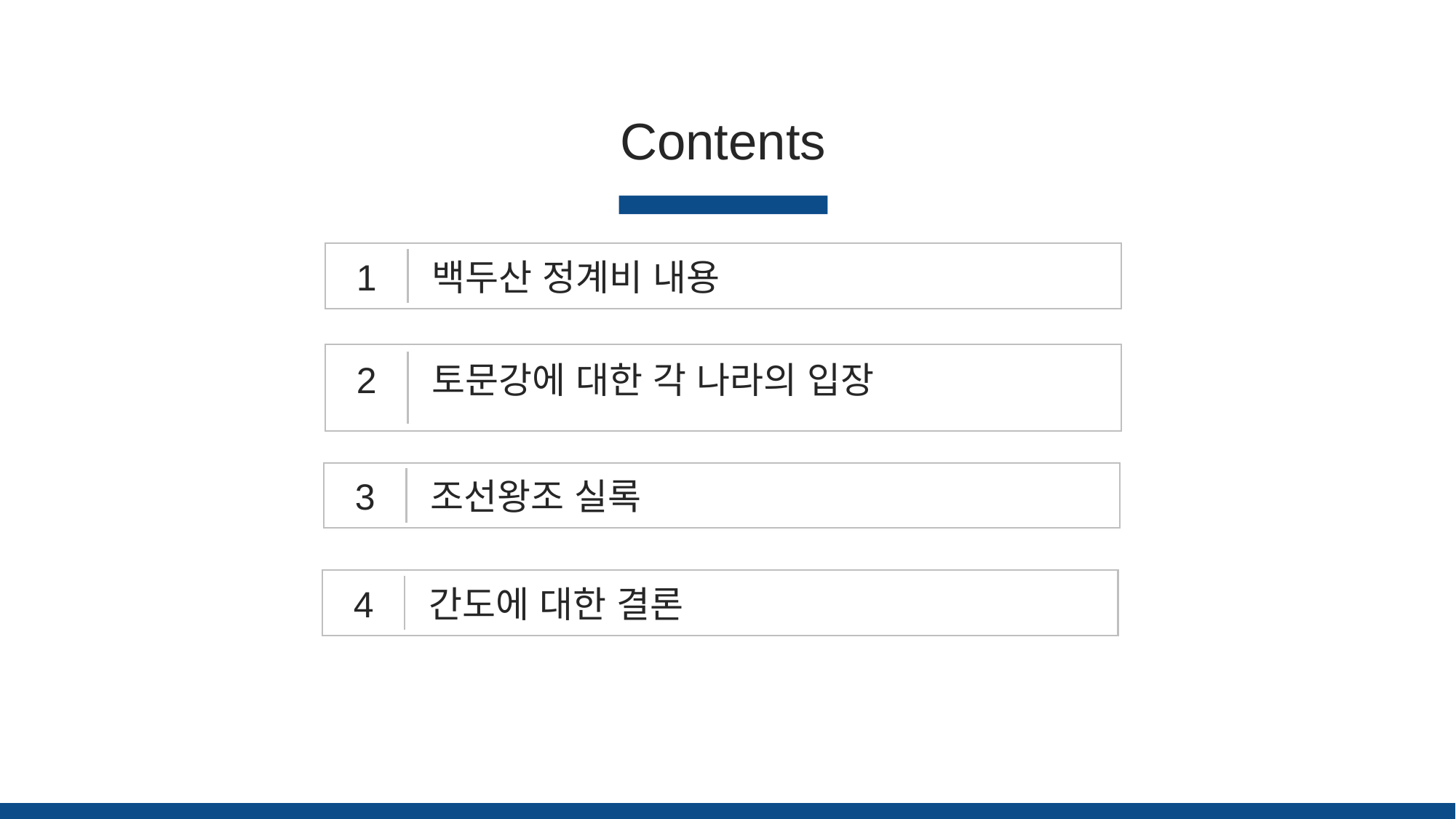

Contents

1
백두산 정계비 내용

2
토문강에 대한 각 나라의 입장

3
조선왕조 실록

4
간도에 대한 결론